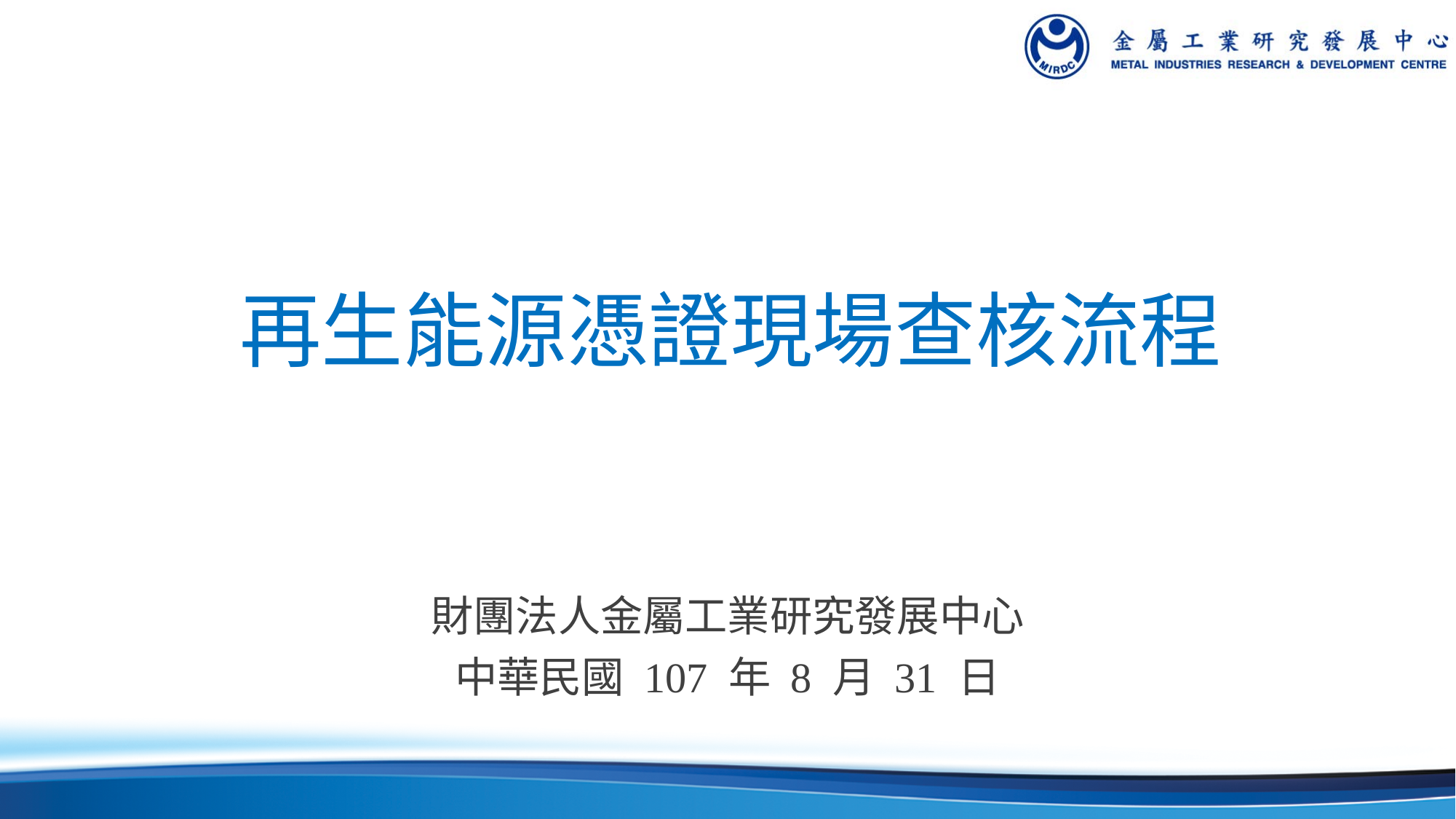

# 再生能源憑證現場查核流程

財團法人金屬工業研究發展中心
中華民國 107 年 8 月 31 日